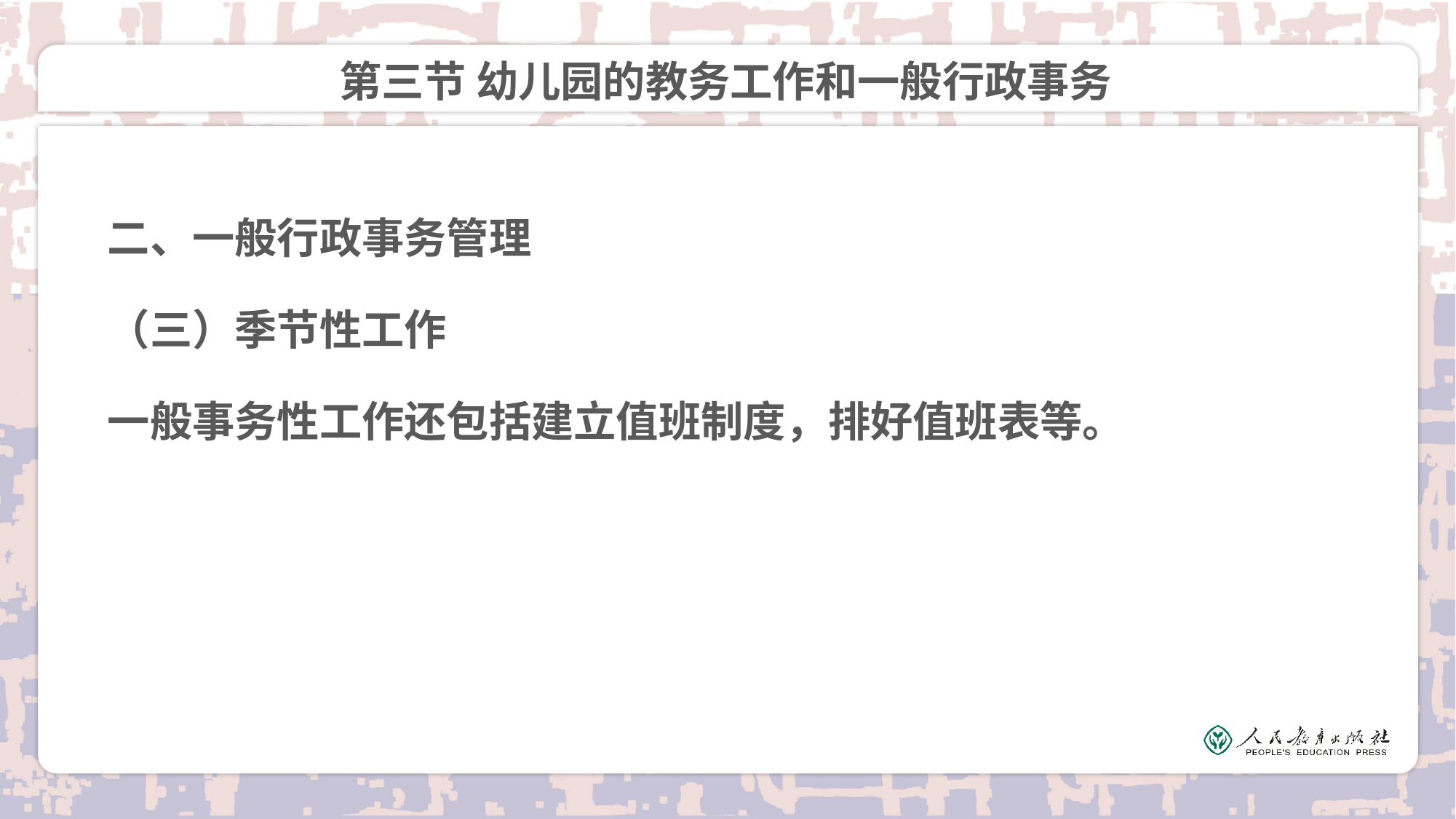

# 第三节 幼儿园的教务工作和一般行政事务
二、一般行政事务管理
（三）季节性工作
一般事务性工作还包括建立值班制度，排好值班表等。